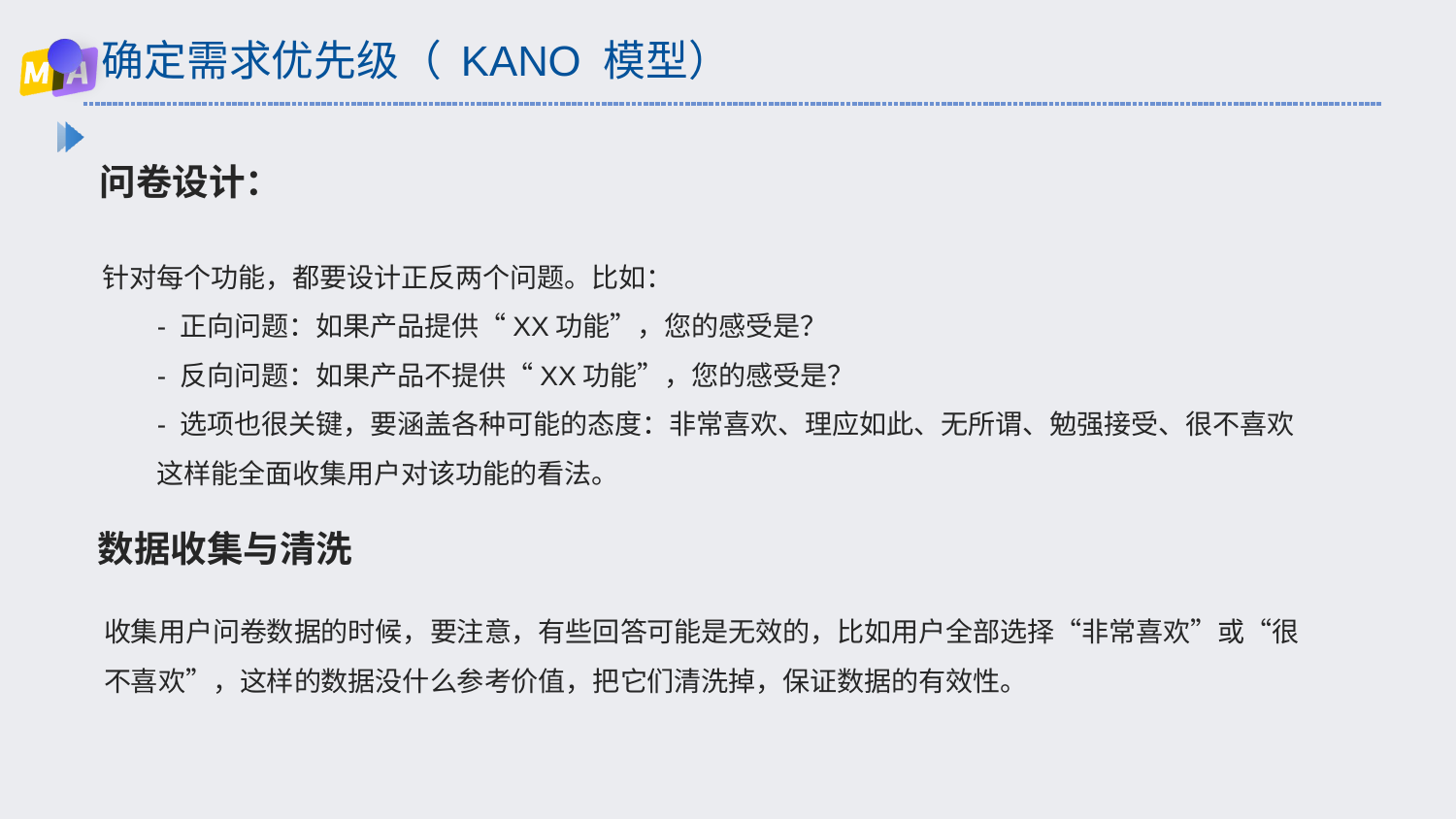

# 确定需求优先级（ KANO 模型）
问卷设计：
针对每个功能，都要设计正反两个问题。比如：
- 正向问题：如果产品提供“XX功能”，您的感受是？
- 反向问题：如果产品不提供“XX功能”，您的感受是？
- 选项也很关键，要涵盖各种可能的态度：非常喜欢、理应如此、无所谓、勉强接受、很不喜欢
这样能全面收集用户对该功能的看法。
数据收集与清洗
收集用户问卷数据的时候，要注意，有些回答可能是无效的，比如用户全部选择“非常喜欢”或“很不喜欢”，这样的数据没什么参考价值，把它们清洗掉，保证数据的有效性。